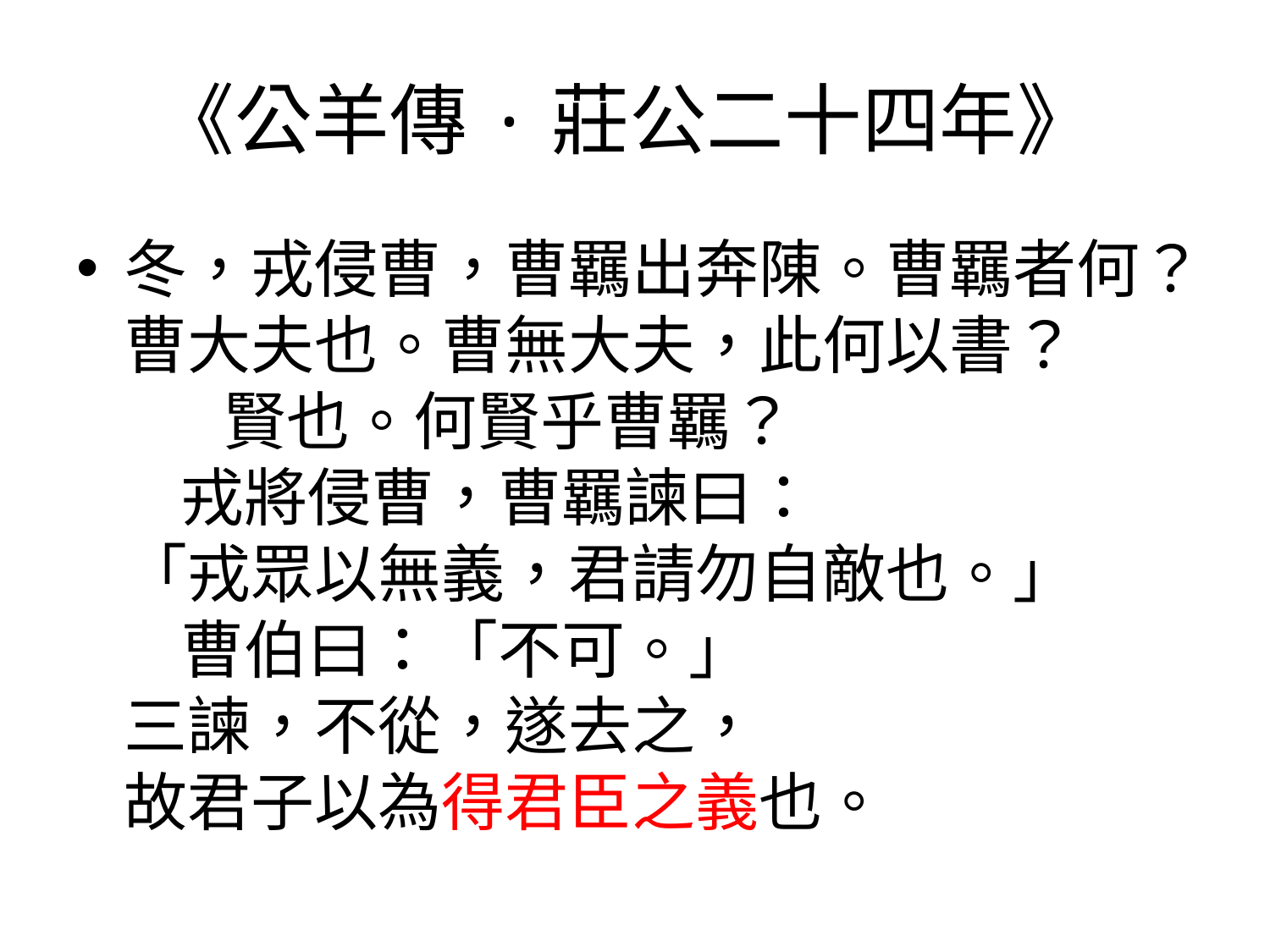

# 《公羊傳·莊公二十四年》
冬，戎侵曹，曹羈出奔陳。曹羈者何？曹大夫也。曹無大夫，此何以書？                賢也。何賢乎曹羈？                                 戎將侵曹，曹羈諫曰：                          「戎眾以無義，君請勿自敵也。」             曹伯曰：「不可。」                                三諫，不從，遂去之，                               故君子以為得君臣之義也。